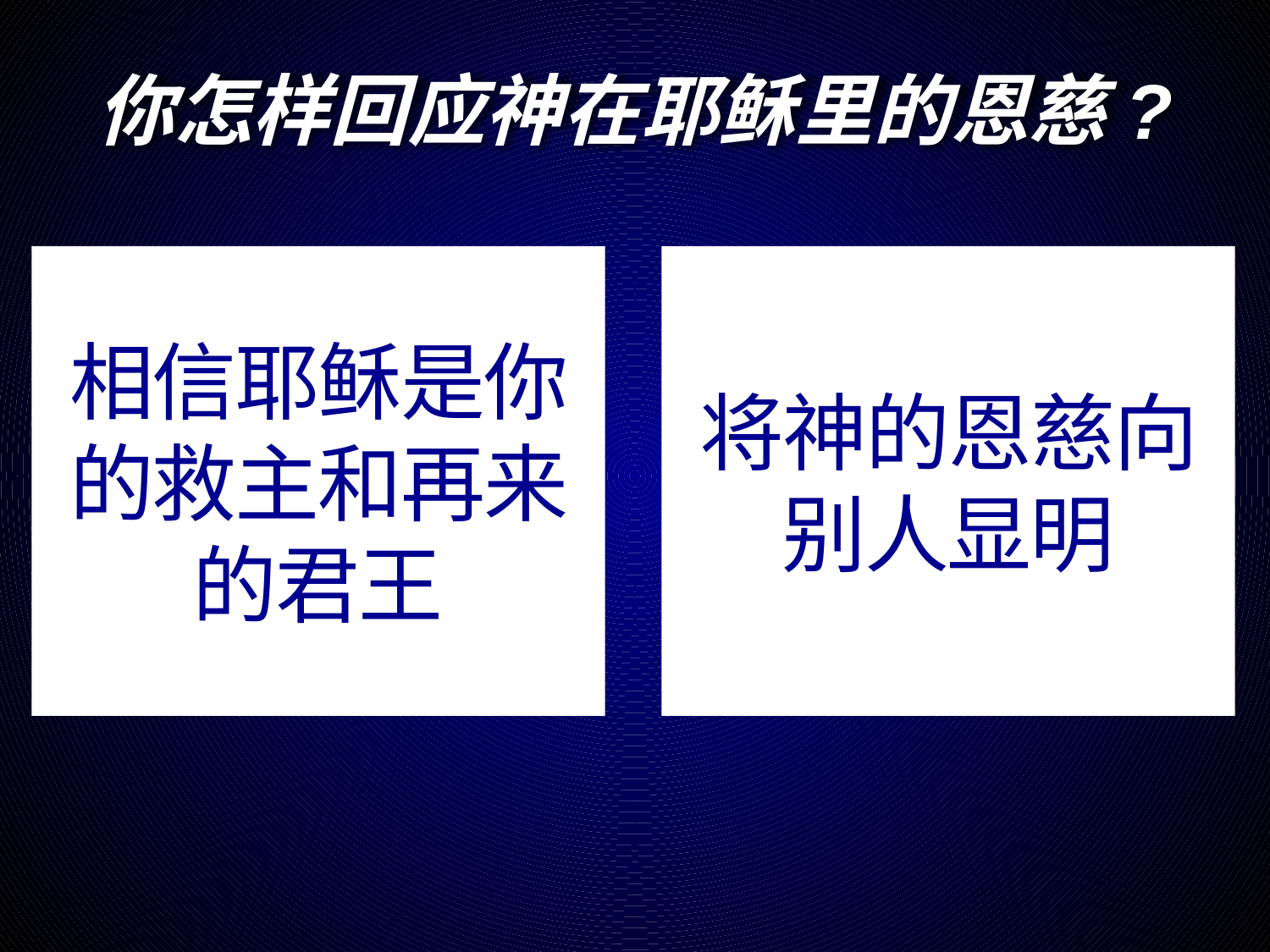

# 你怎样回应神在耶稣里的恩慈?
相信耶稣是你的救主和再来的君王
将神的恩慈向别人显明